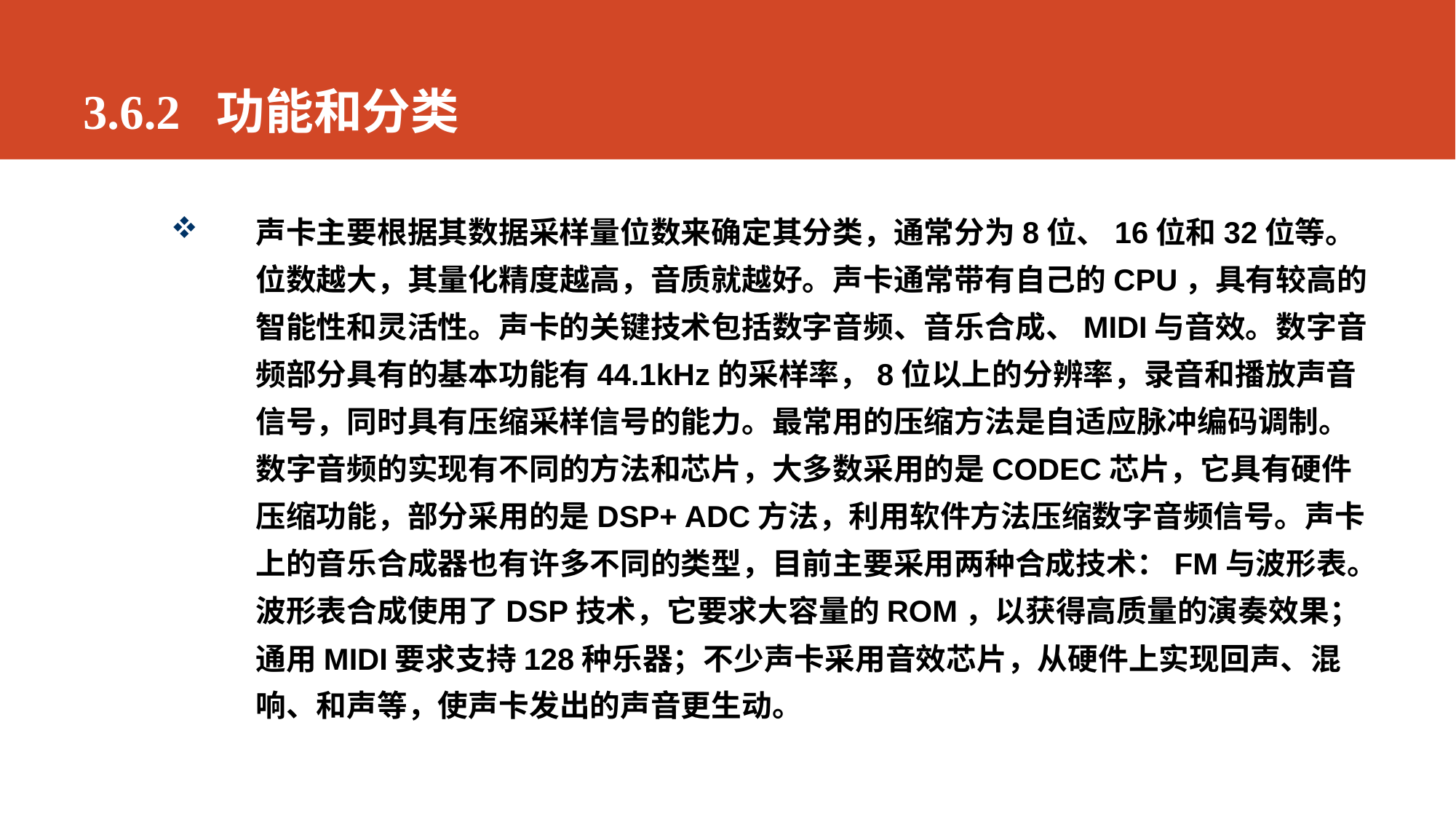

# 3.6.2  功能和分类
声卡主要根据其数据采样量位数来确定其分类，通常分为8位、16位和32位等。位数越大，其量化精度越高，音质就越好。声卡通常带有自己的CPU，具有较高的智能性和灵活性。声卡的关键技术包括数字音频、音乐合成、MIDI与音效。数字音频部分具有的基本功能有44.1kHz的采样率，8位以上的分辨率，录音和播放声音信号，同时具有压缩采样信号的能力。最常用的压缩方法是自适应脉冲编码调制。数字音频的实现有不同的方法和芯片，大多数采用的是CODEC芯片，它具有硬件压缩功能，部分采用的是DSP+ ADC方法，利用软件方法压缩数字音频信号。声卡上的音乐合成器也有许多不同的类型，目前主要采用两种合成技术：FM与波形表。波形表合成使用了DSP技术，它要求大容量的ROM，以获得高质量的演奏效果；通用MIDI要求支持128种乐器；不少声卡采用音效芯片，从硬件上实现回声、混响、和声等，使声卡发出的声音更生动。